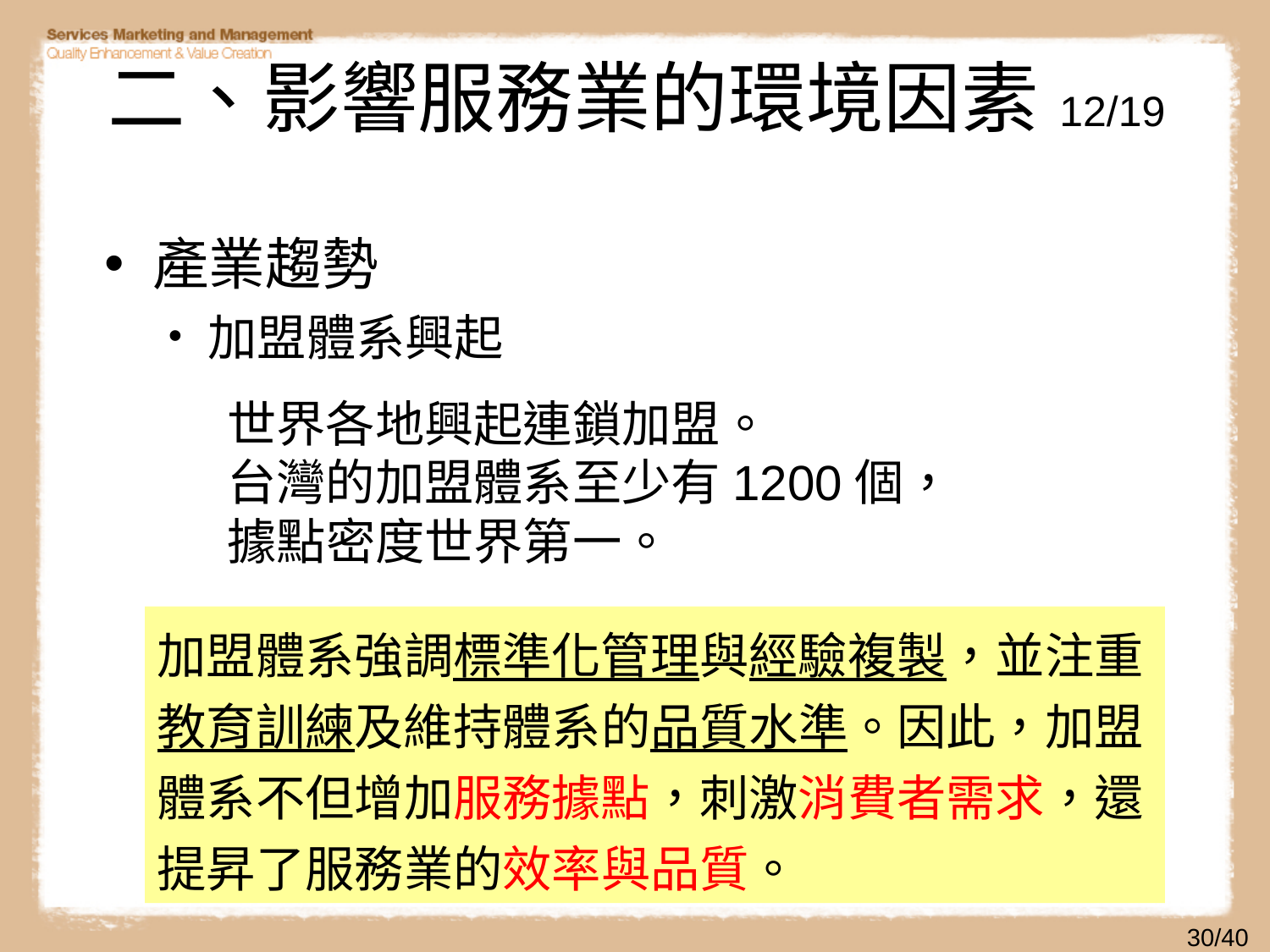

# 二、影響服務業的環境因素 12/19
產業趨勢
加盟體系興起
世界各地興起連鎖加盟。
台灣的加盟體系至少有1200個，
據點密度世界第一。
加盟體系強調標準化管理與經驗複製，並注重教育訓練及維持體系的品質水準。因此，加盟體系不但增加服務據點，刺激消費者需求，還提昇了服務業的效率與品質。